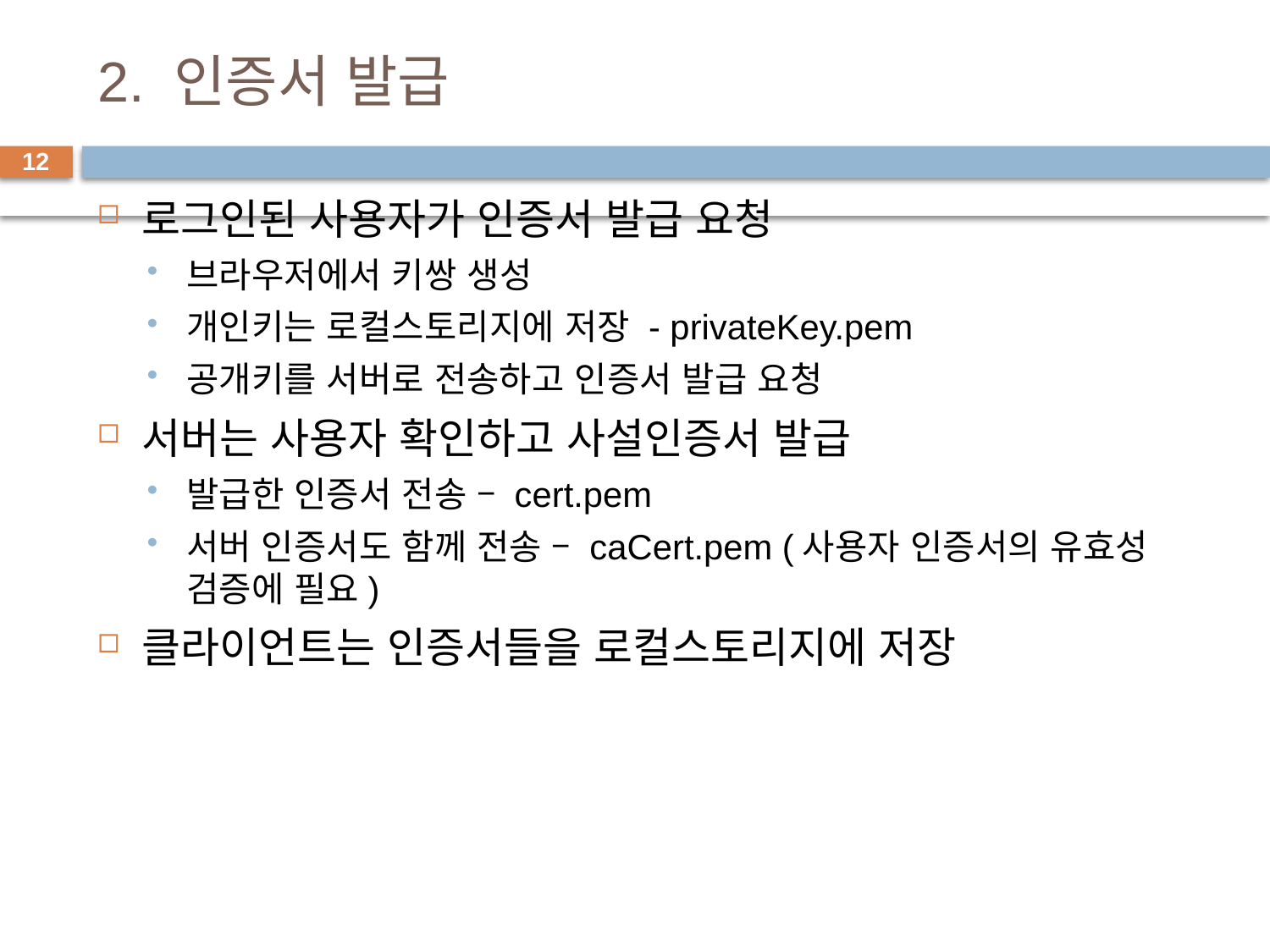

# 2. 인증서 발급
12
로그인된 사용자가 인증서 발급 요청
브라우저에서 키쌍 생성
개인키는 로컬스토리지에 저장 - privateKey.pem
공개키를 서버로 전송하고 인증서 발급 요청
서버는 사용자 확인하고 사설인증서 발급
발급한 인증서 전송 – cert.pem
서버 인증서도 함께 전송 – caCert.pem (사용자 인증서의 유효성 검증에 필요)
클라이언트는 인증서들을 로컬스토리지에 저장